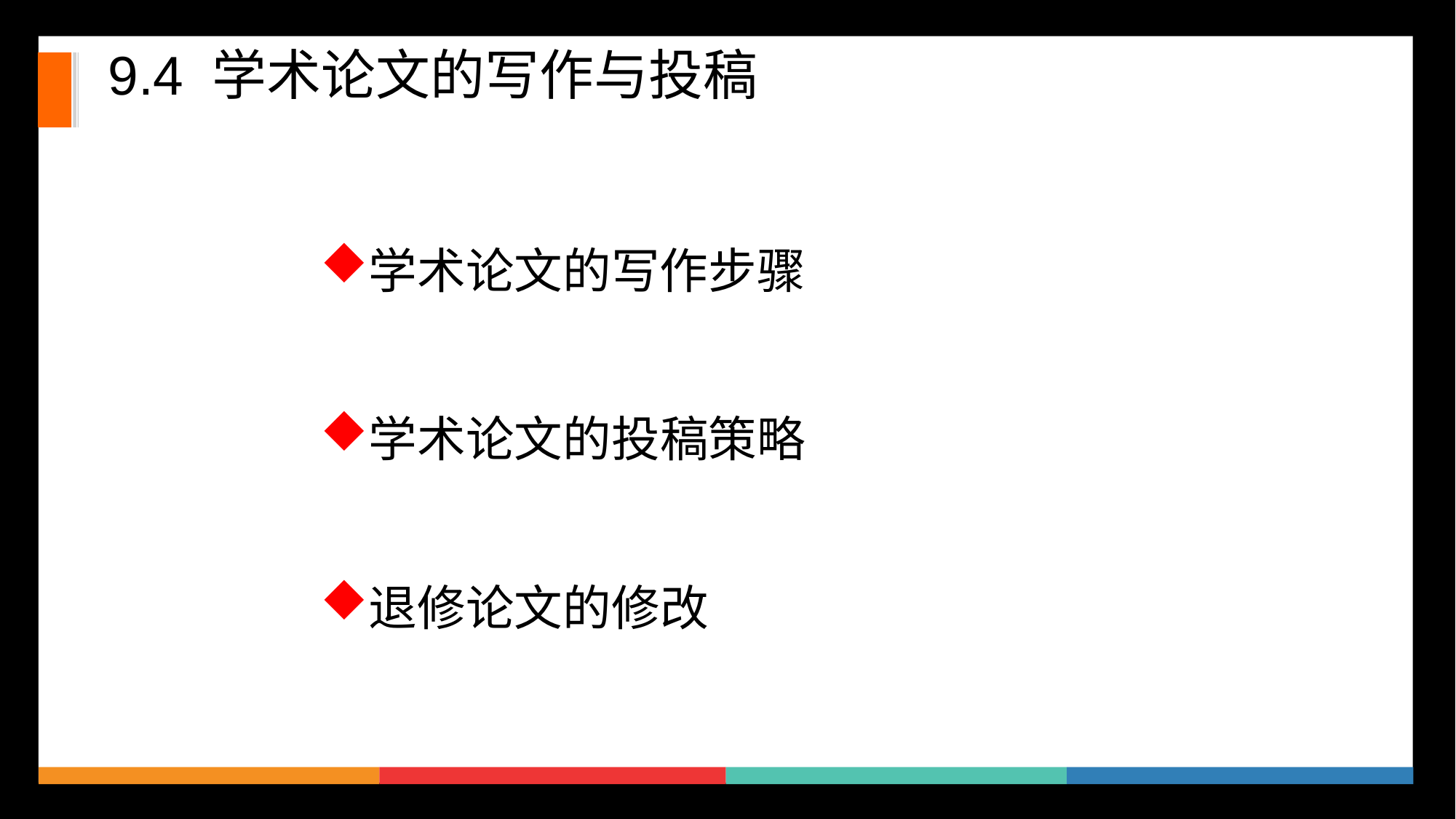

# 9.4 学术论文的写作与投稿

学术论文的写作步骤
学术论文的投稿策略
退修论文的修改